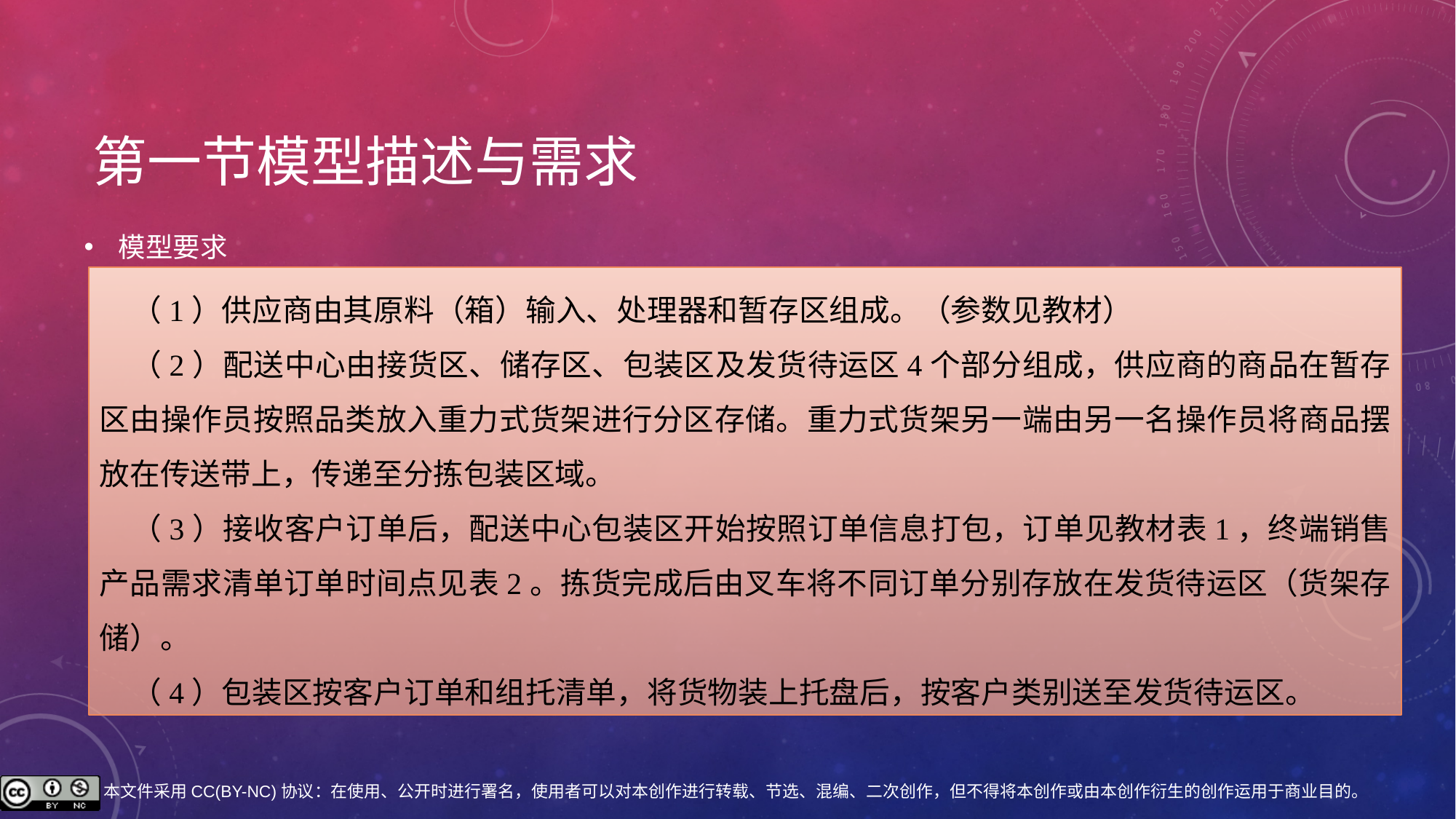

# 第一节模型描述与需求
模型要求
（1）供应商由其原料（箱）输入、处理器和暂存区组成。（参数见教材）
（2）配送中心由接货区、储存区、包装区及发货待运区4个部分组成，供应商的商品在暂存区由操作员按照品类放入重力式货架进行分区存储。重力式货架另一端由另一名操作员将商品摆放在传送带上，传递至分拣包装区域。
（3）接收客户订单后，配送中心包装区开始按照订单信息打包，订单见教材表1，终端销售产品需求清单订单时间点见表2。拣货完成后由叉车将不同订单分别存放在发货待运区（货架存储）。
（4）包装区按客户订单和组托清单，将货物装上托盘后，按客户类别送至发货待运区。